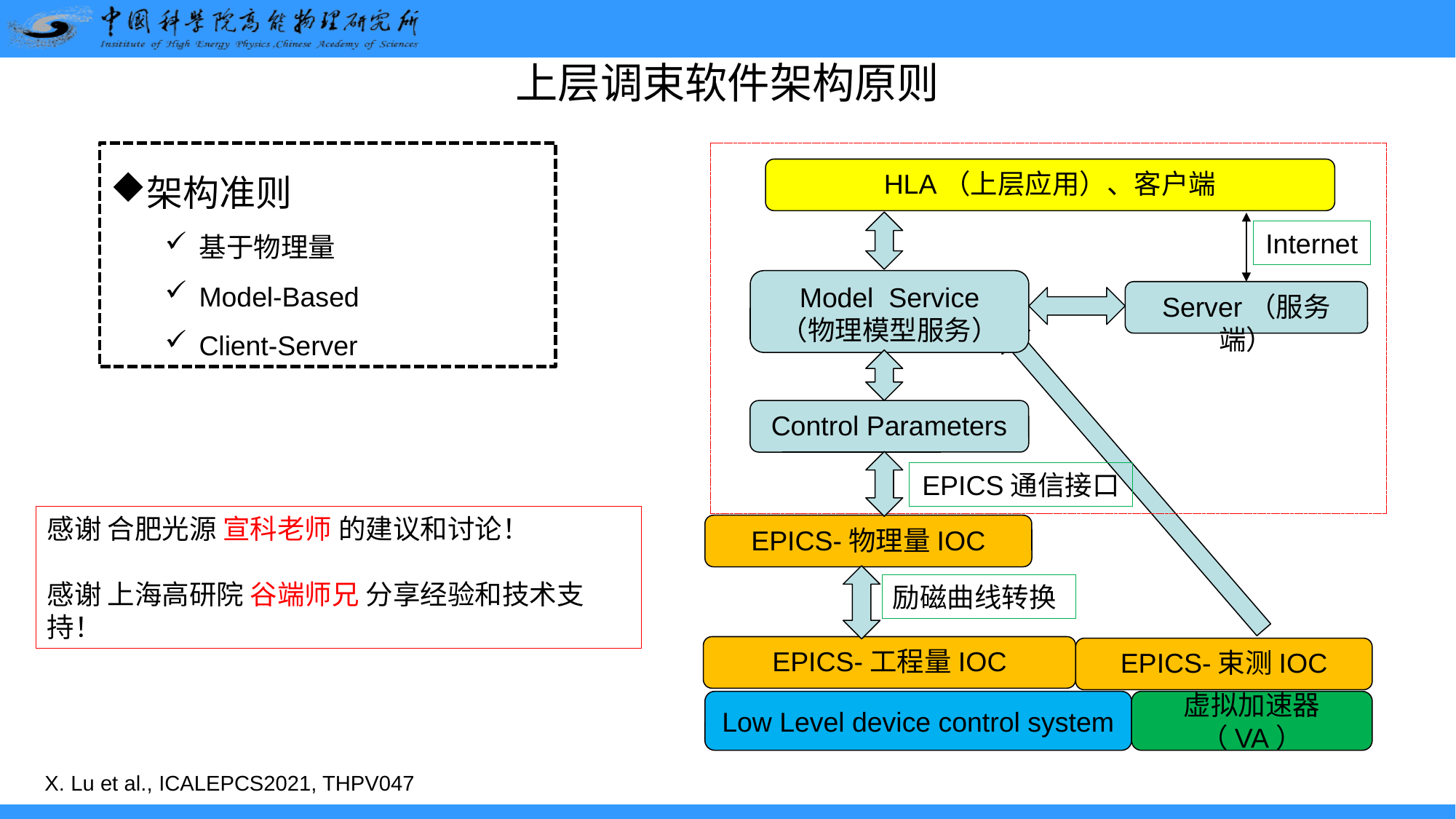

# 上层调束软件架构原则
架构准则
基于物理量
Model-Based
Client-Server

HLA（上层应用）、客户端

Internet

Model  Service
（物理模型服务）

Server（服务端）

 Control Parameters

EPICS通信接口
感谢 合肥光源 宣科老师 的建议和讨论！

感谢 上海高研院 谷端师兄 分享经验和技术支持！
EPICS-物理量IOC

励磁曲线转换
EPICS-工程量IOC
EPICS-束测IOC
Low Level device control system
虚拟加速器（VA）
X. Lu et al., ICALEPCS2021, THPV047